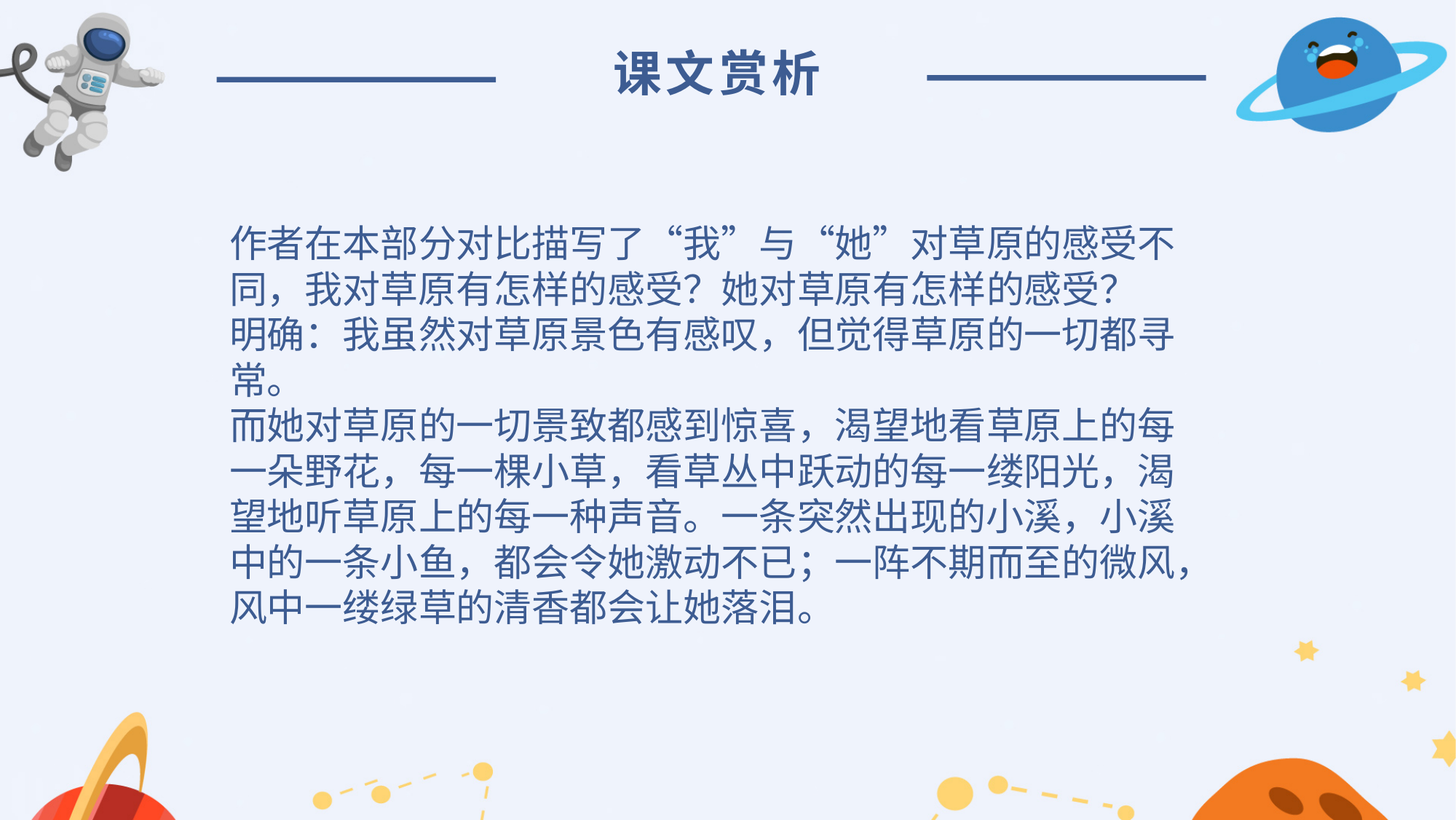

课文赏析

作者在本部分对比描写了“我”与“她”对草原的感受不同，我对草原有怎样的感受？她对草原有怎样的感受？
明确：我虽然对草原景色有感叹，但觉得草原的一切都寻常。
而她对草原的一切景致都感到惊喜，渴望地看草原上的每一朵野花，每一棵小草，看草丛中跃动的每一缕阳光，渴望地听草原上的每一种声音。一条突然出现的小溪，小溪中的一条小鱼，都会令她激动不已；一阵不期而至的微风，风中一缕绿草的清香都会让她落泪。